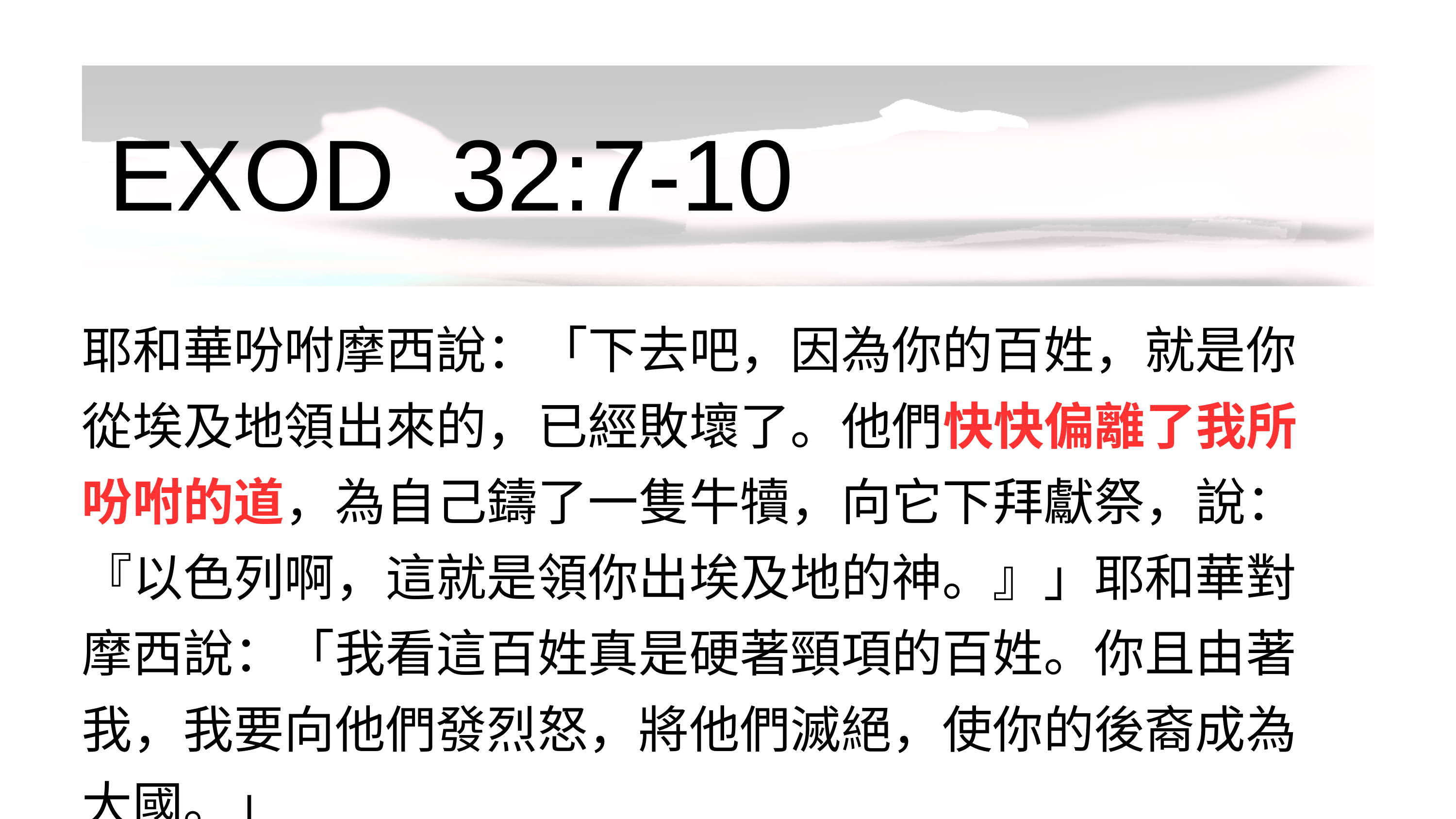

EXOD  32:7-10
耶和華吩咐摩西說：「下去吧，因為你的百姓，就是你從埃及地領出來的，已經敗壞了。他們快快偏離了我所吩咐的道，為自己鑄了一隻牛犢，向它下拜獻祭，說：『以色列啊，這就是領你出埃及地的神。』」耶和華對摩西說：「我看這百姓真是硬著頸項的百姓。你且由著我，我要向他們發烈怒，將他們滅絕，使你的後裔成為大國。」